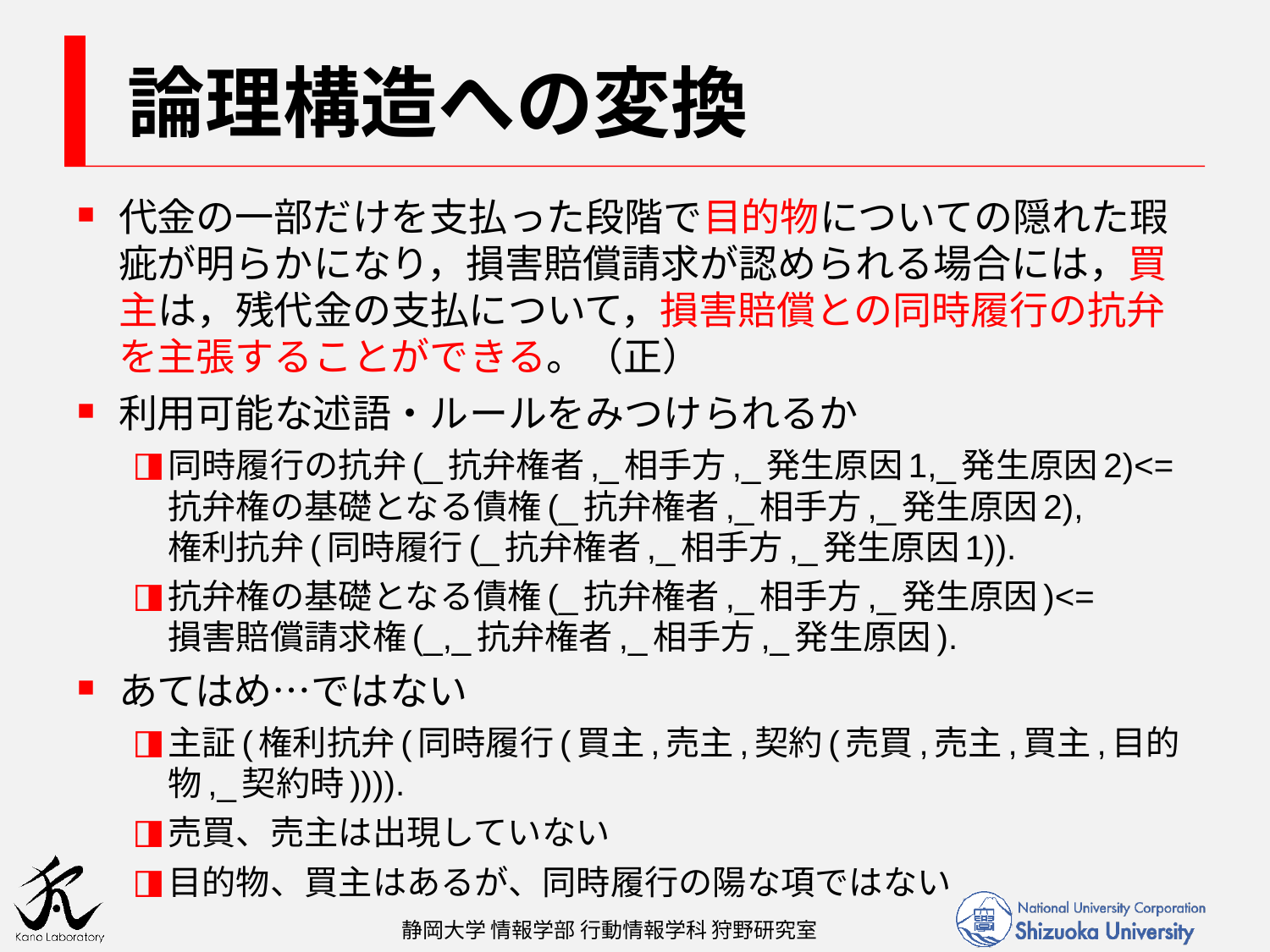

# 論理構造への変換
代金の一部だけを支払った段階で目的物についての隠れた瑕疵が明らかになり，損害賠償請求が認められる場合には，買主は，残代金の支払について，損害賠償との同時履行の抗弁を主張することができる。（正）
利用可能な述語・ルールをみつけられるか
同時履行の抗弁(_抗弁権者,_相手方,_発生原因1,_発生原因2)<=
抗弁権の基礎となる債権(_抗弁権者,_相手方,_発生原因2), 
権利抗弁(同時履行(_抗弁権者,_相手方,_発生原因1)).
抗弁権の基礎となる債権(_抗弁権者,_相手方,_発生原因)<=
損害賠償請求権(_,_抗弁権者,_相手方,_発生原因).
あてはめ…ではない
主証(権利抗弁(同時履行(買主,売主,契約(売買,売主,買主,目的物,_契約時)))).
売買、売主は出現していない
目的物、買主はあるが、同時履行の陽な項ではない